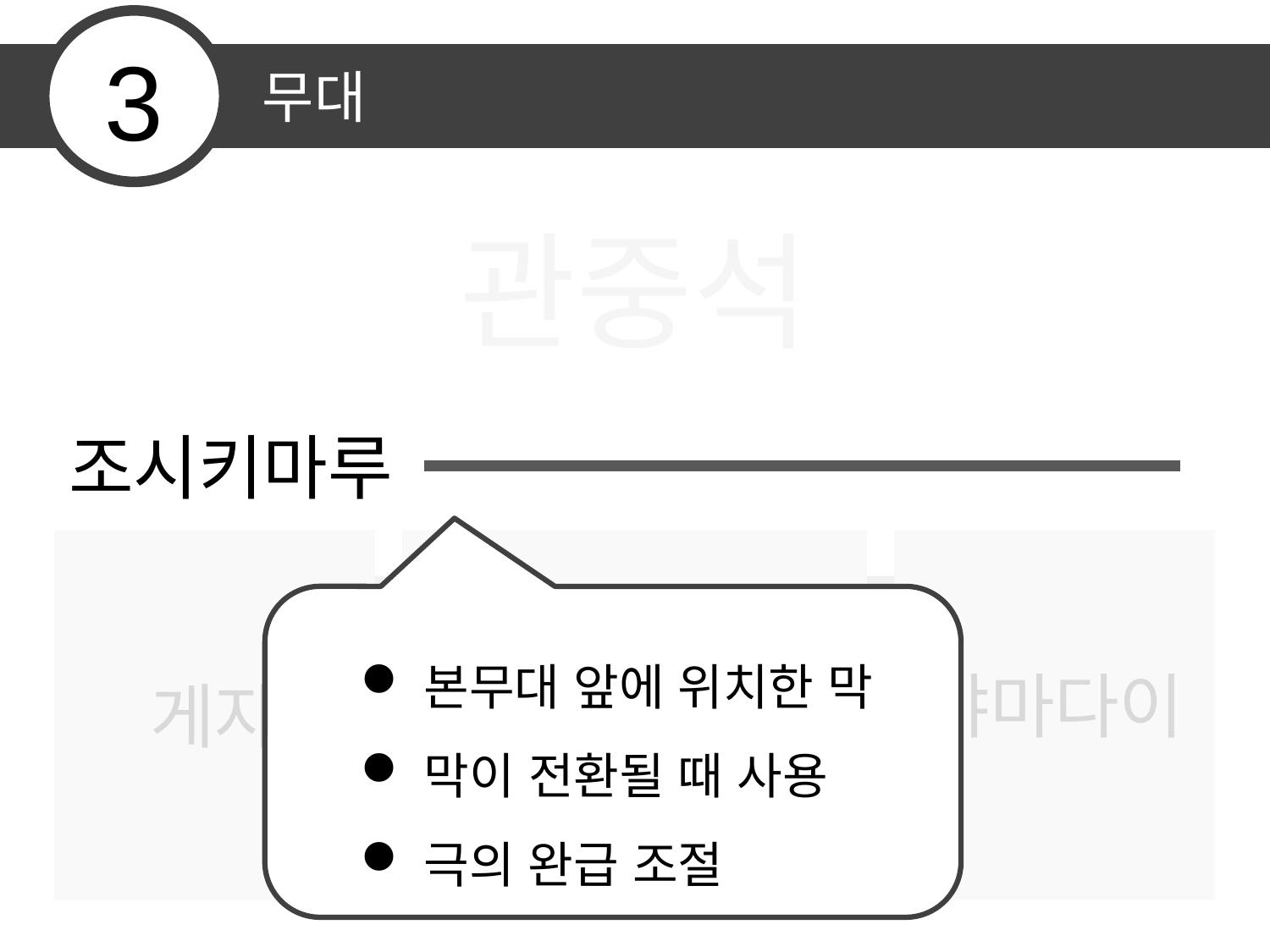

3

무대
관중석
조시키마루

야마다이

게자

본무대

다이진바시라

다이진바시라

본무대 앞에 위치한 막
막이 전환될 때 사용
극의 완급 조절